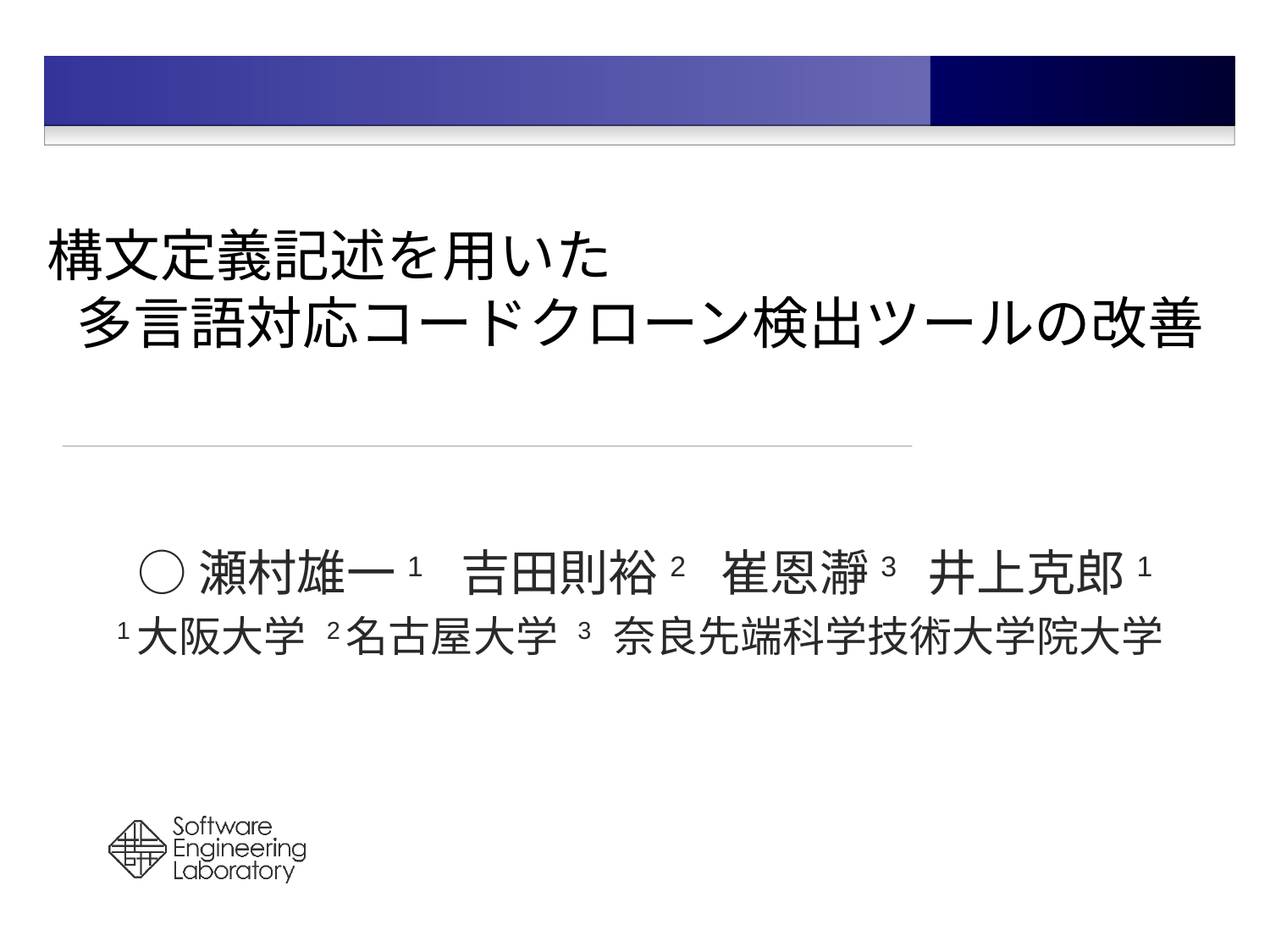

# 構文定義記述を用いた　　　　　　　　　　　多言語対応コードクローン検出ツールの改善
○瀬村雄一1  吉田則裕2　崔恩瀞3   井上克郎1
1大阪大学  2名古屋大学 3 奈良先端科学技術大学院大学